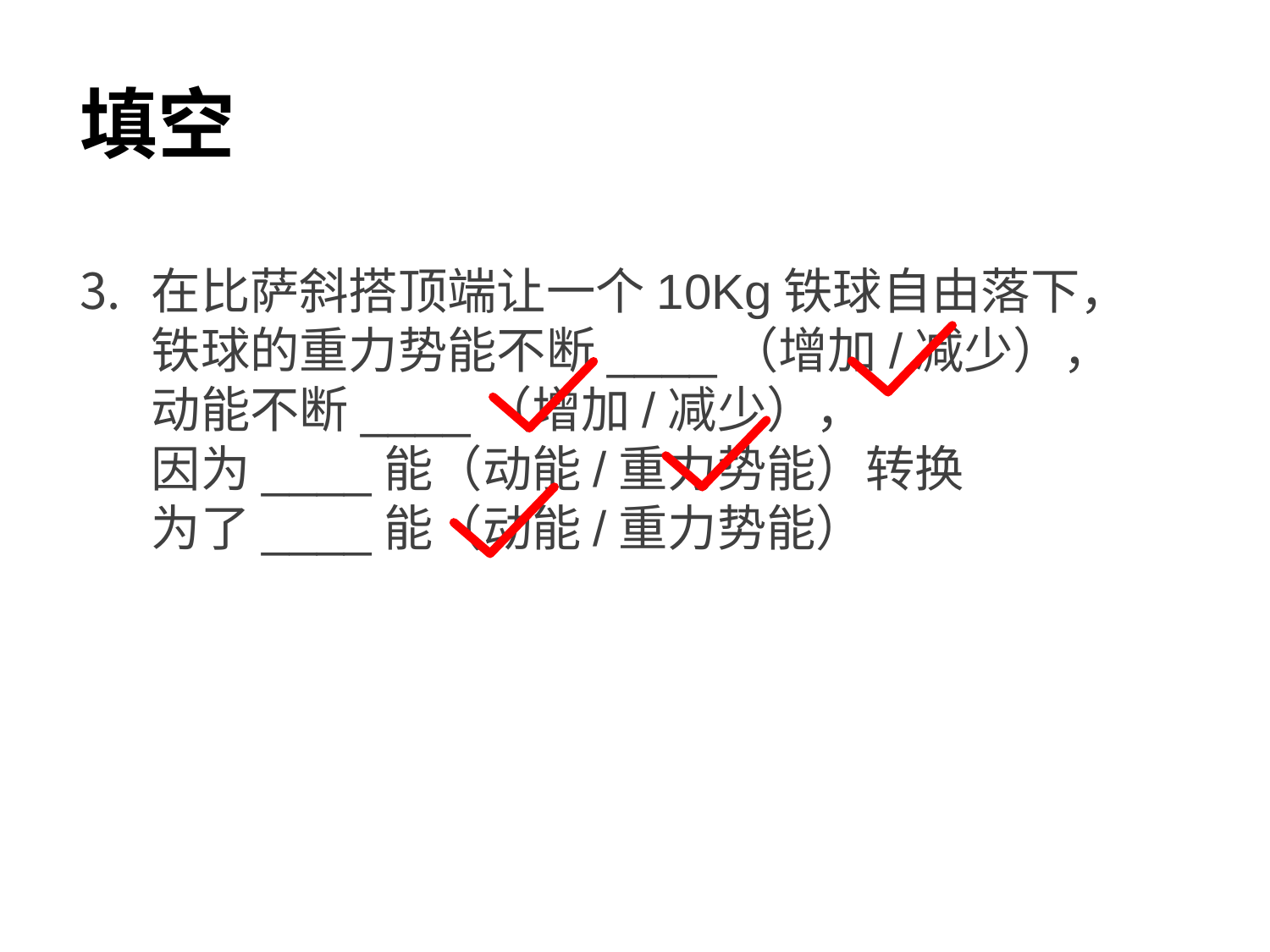

# 填空
在比萨斜搭顶端让一个10Kg铁球自由落下，
铁球的重力势能不断____（增加/减少），
动能不断____（增加/减少），
因为____能（动能/重力势能）转换
为了____能（动能/重力势能）